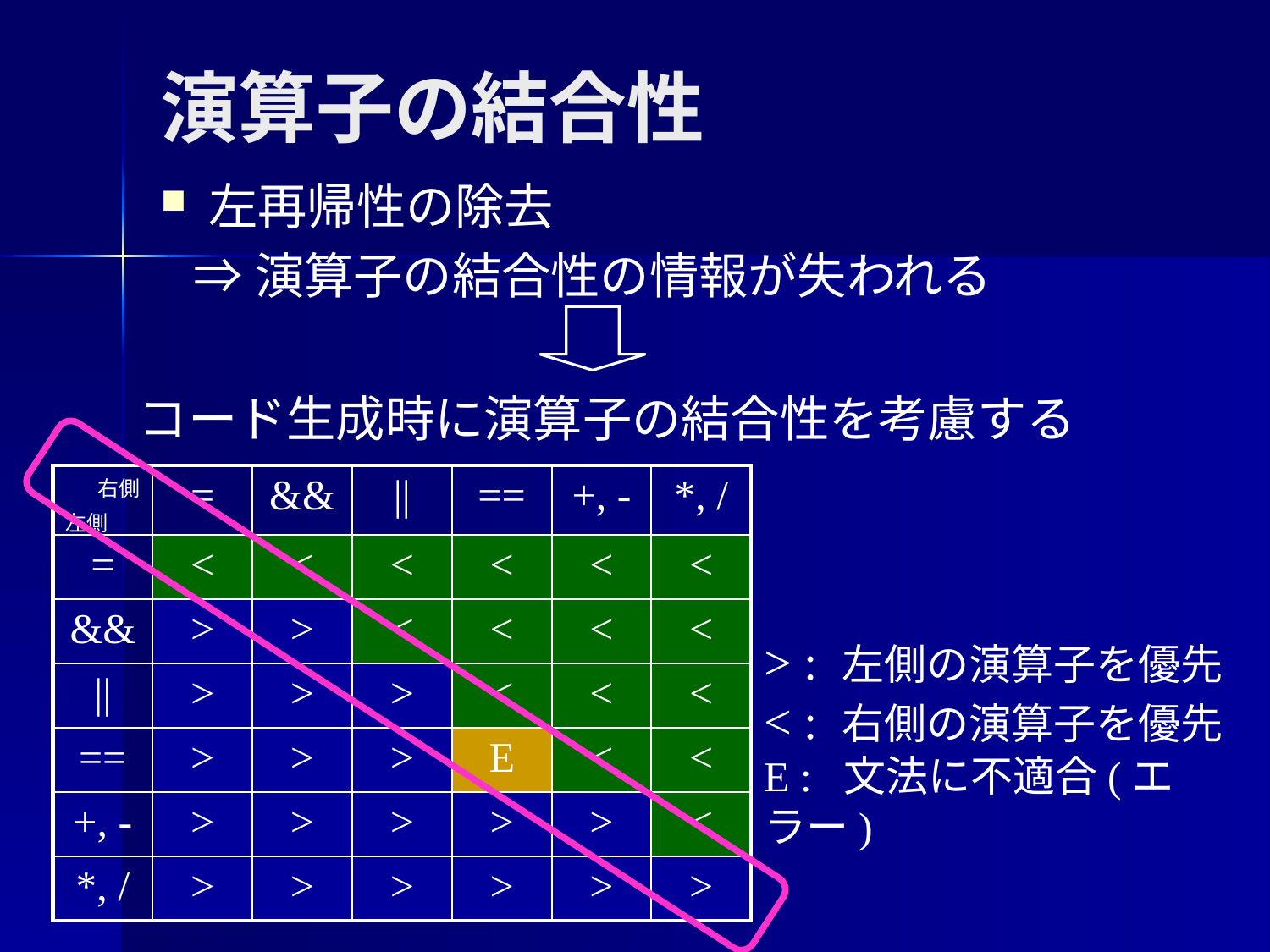

演算子の結合性
左再帰性の除去
   ⇒演算子の結合性の情報が失われる

コード生成時に演算子の結合性を考慮する
| 右側 左側 | = | && | || | == | +, - | \*, / |
| --- | --- | --- | --- | --- | --- | --- |
| = | < | < | < | < | < | < |
| && | > | > | < | < | < | < |
| || | > | > | > | < | < | < |
| == | > | > | > | E | < | < |
| +, - | > | > | > | > | > | < |
| \*, / | > | > | > | > | > | > |
> : 左側の演算子を優先
< : 右側の演算子を優先
E :  文法に不適合(エラー)